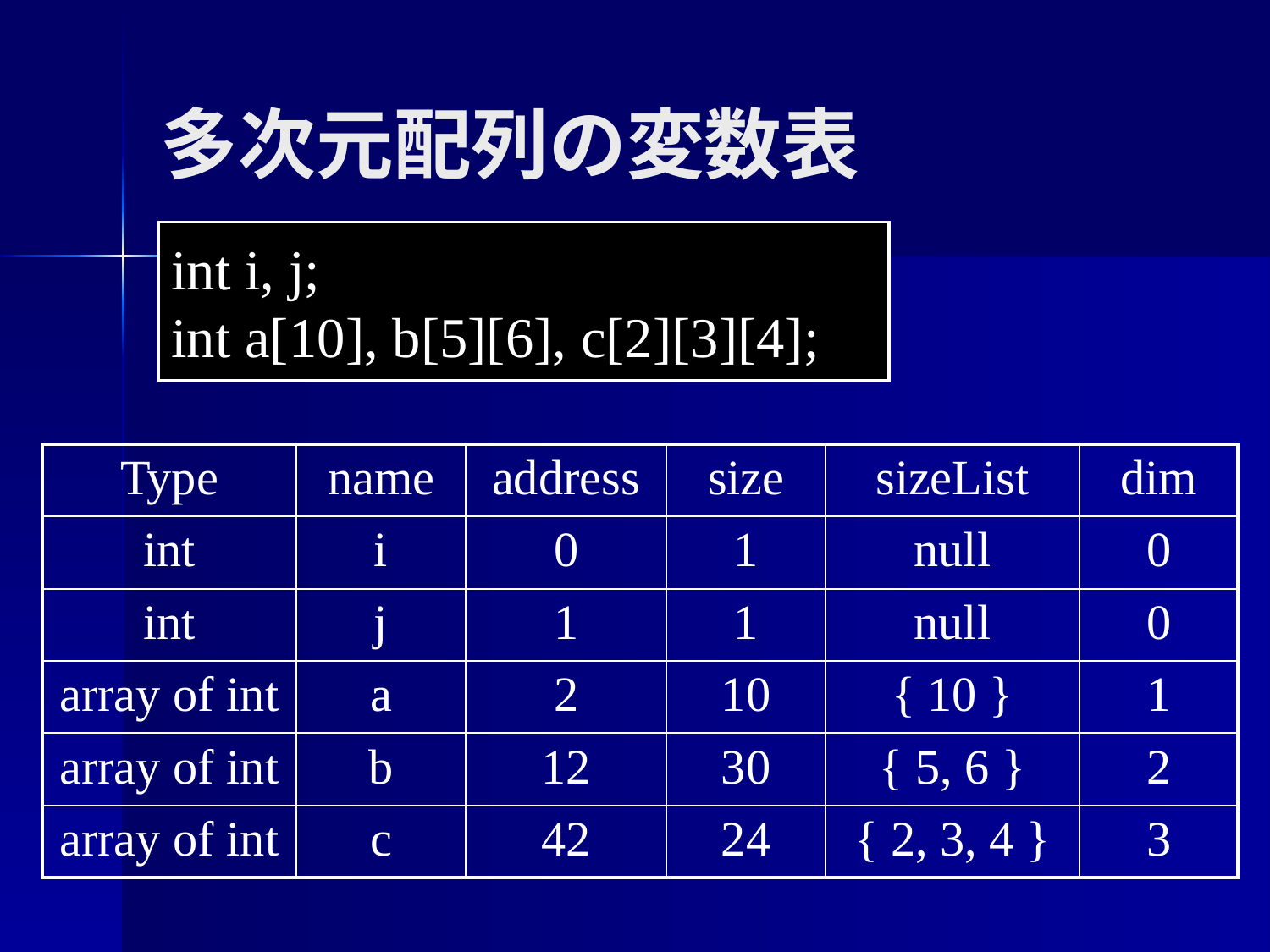

多次元配列の変数表
int i, j;
int a[10], b[5][6], c[2][3][4];
| Type | name | address | size | sizeList | dim |
| --- | --- | --- | --- | --- | --- |
| int | i | 0 | 1 | null | 0 |
| int | j | 1 | 1 | null | 0 |
| array of int | a | 2 | 10 | { 10 } | 1 |
| array of int | b | 12 | 30 | { 5, 6 } | 2 |
| array of int | c | 42 | 24 | { 2, 3, 4 } | 3 |